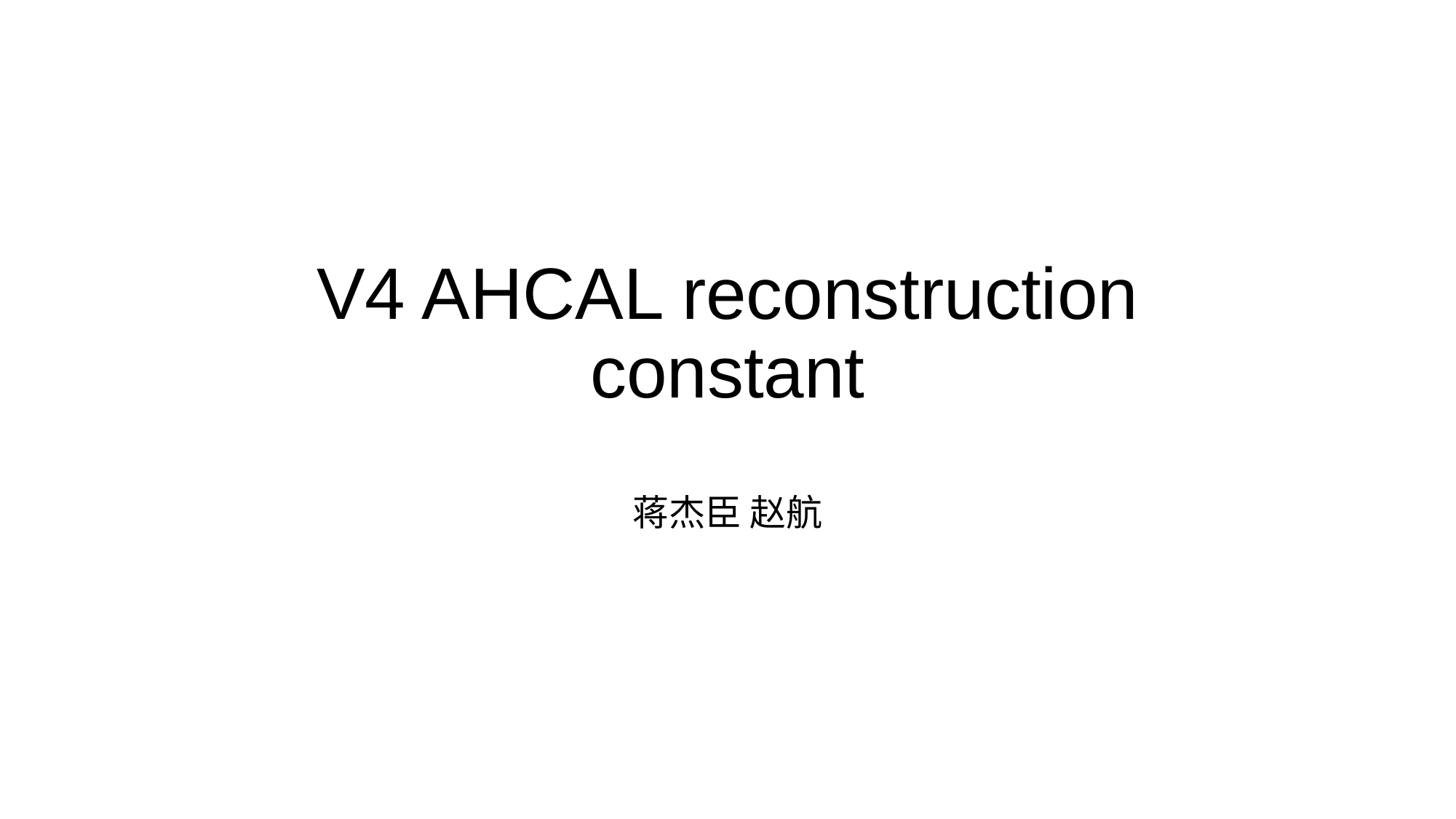

# V4 AHCAL reconstruction constant

蒋杰臣 赵航